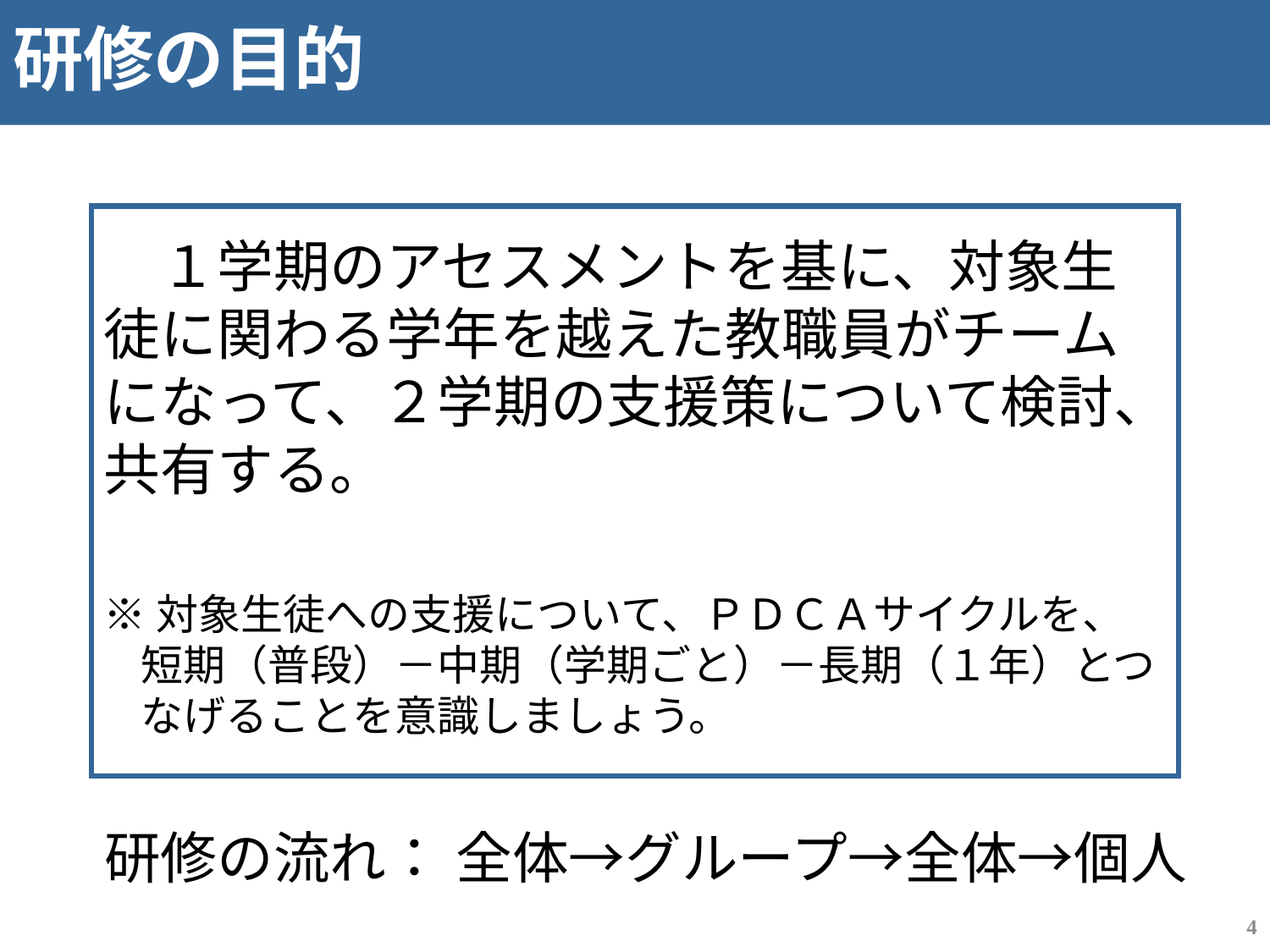

# 研修の目的
　１学期のアセスメントを基に、対象生徒に関わる学年を越えた教職員がチームになって、２学期の支援策について検討、共有する。

※対象生徒への支援について、ＰＤＣＡサイクルを、短期（普段）－中期（学期ごと）－長期（１年）とつなげることを意識しましょう。
研修の流れ： 全体→グループ→全体→個人
4